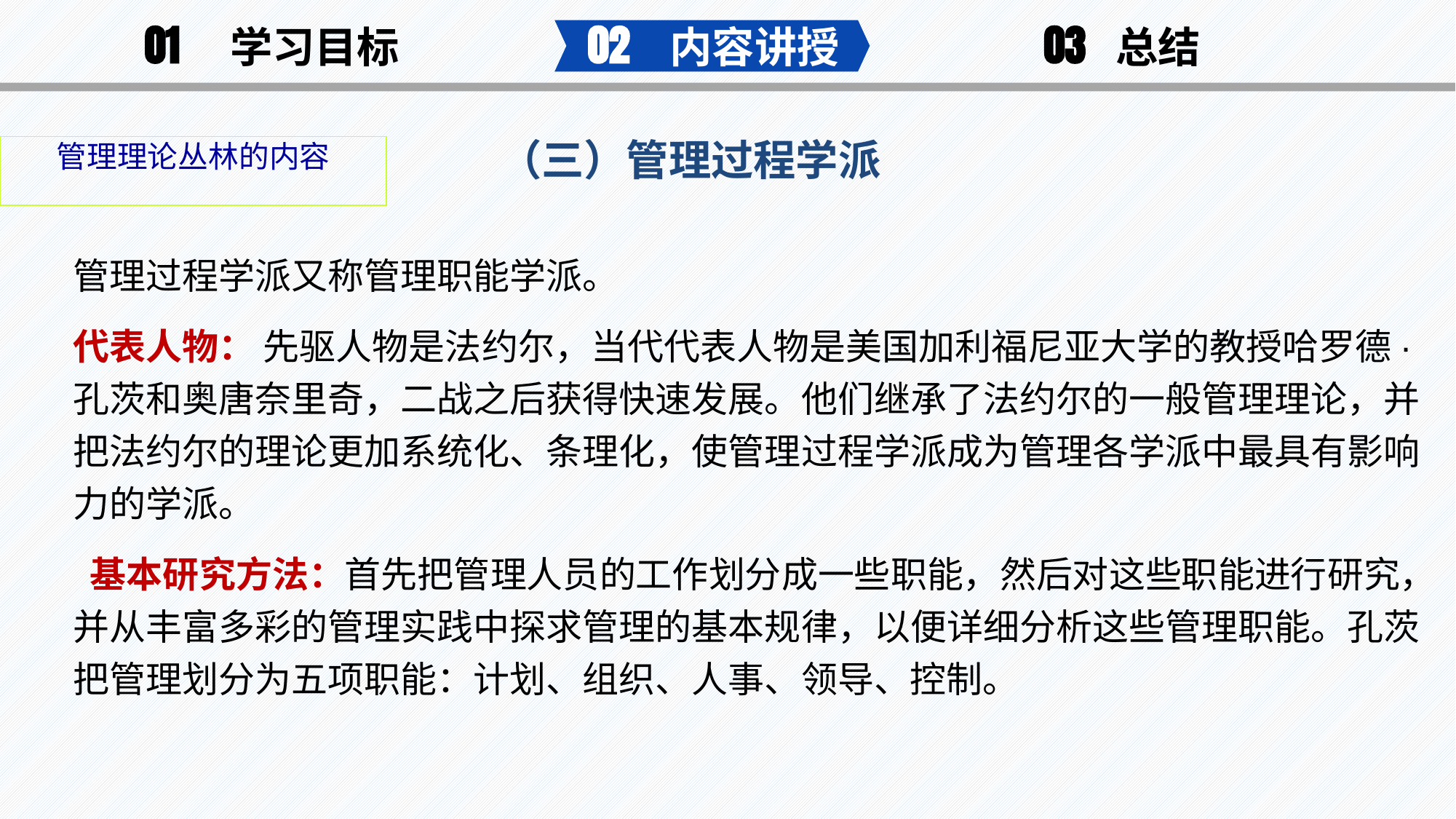

02   内容讲授
03  总结
01    学习目标

（三）管理过程学派
管理理论丛林的内容
管理过程学派又称管理职能学派。
代表人物： 先驱人物是法约尔，当代代表人物是美国加利福尼亚大学的教授哈罗德·孔茨和奥唐奈里奇，二战之后获得快速发展。他们继承了法约尔的一般管理理论，并把法约尔的理论更加系统化、条理化，使管理过程学派成为管理各学派中最具有影响力的学派。
 基本研究方法：首先把管理人员的工作划分成一些职能，然后对这些职能进行研究，并从丰富多彩的管理实践中探求管理的基本规律，以便详细分析这些管理职能。孔茨把管理划分为五项职能：计划、组织、人事、领导、控制。